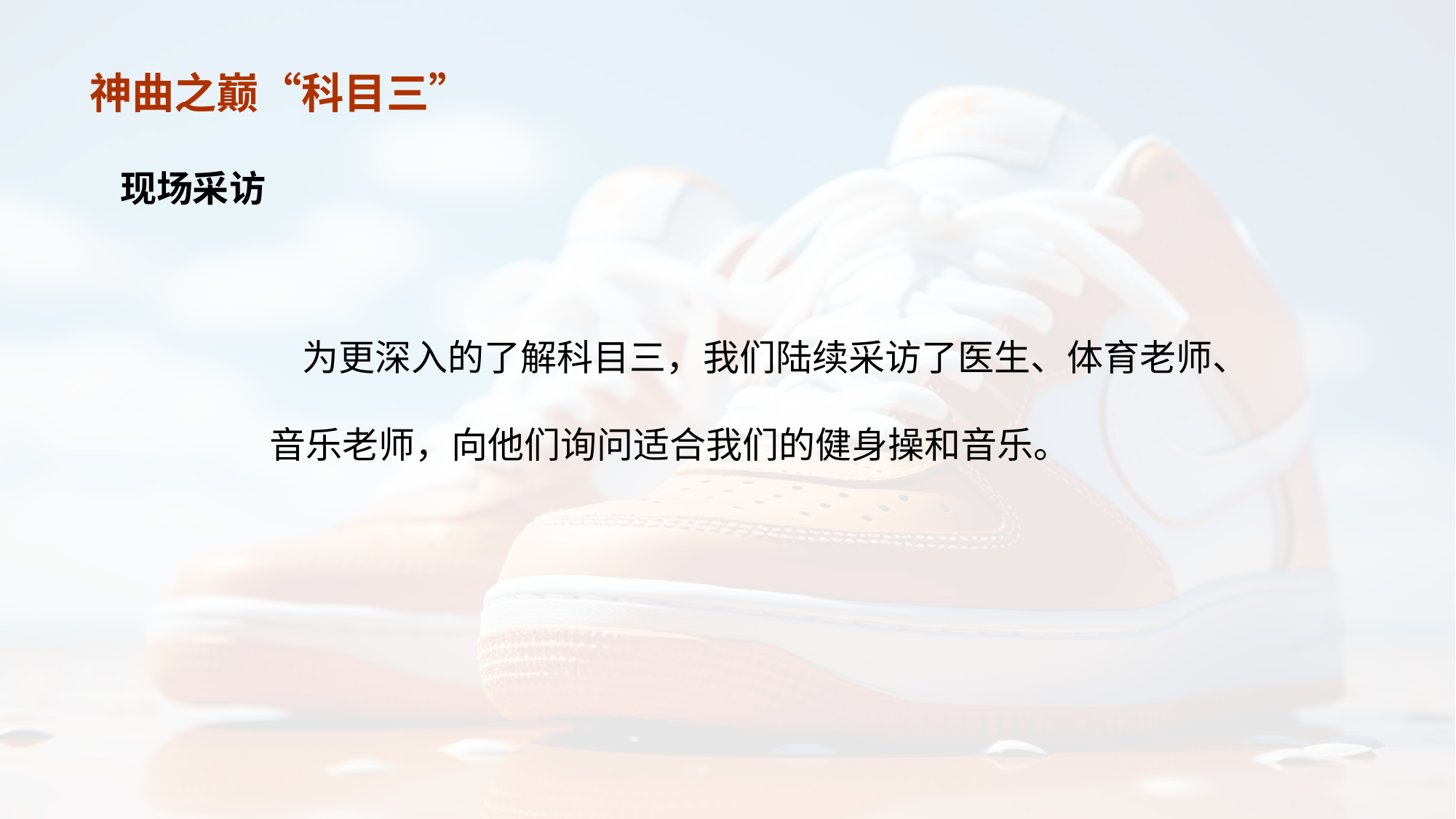

# 神曲之巅“科目三”
现场采访
   为更深入的了解科目三，我们陆续采访了医生、体育老师、音乐老师，向他们询问适合我们的健身操和音乐。